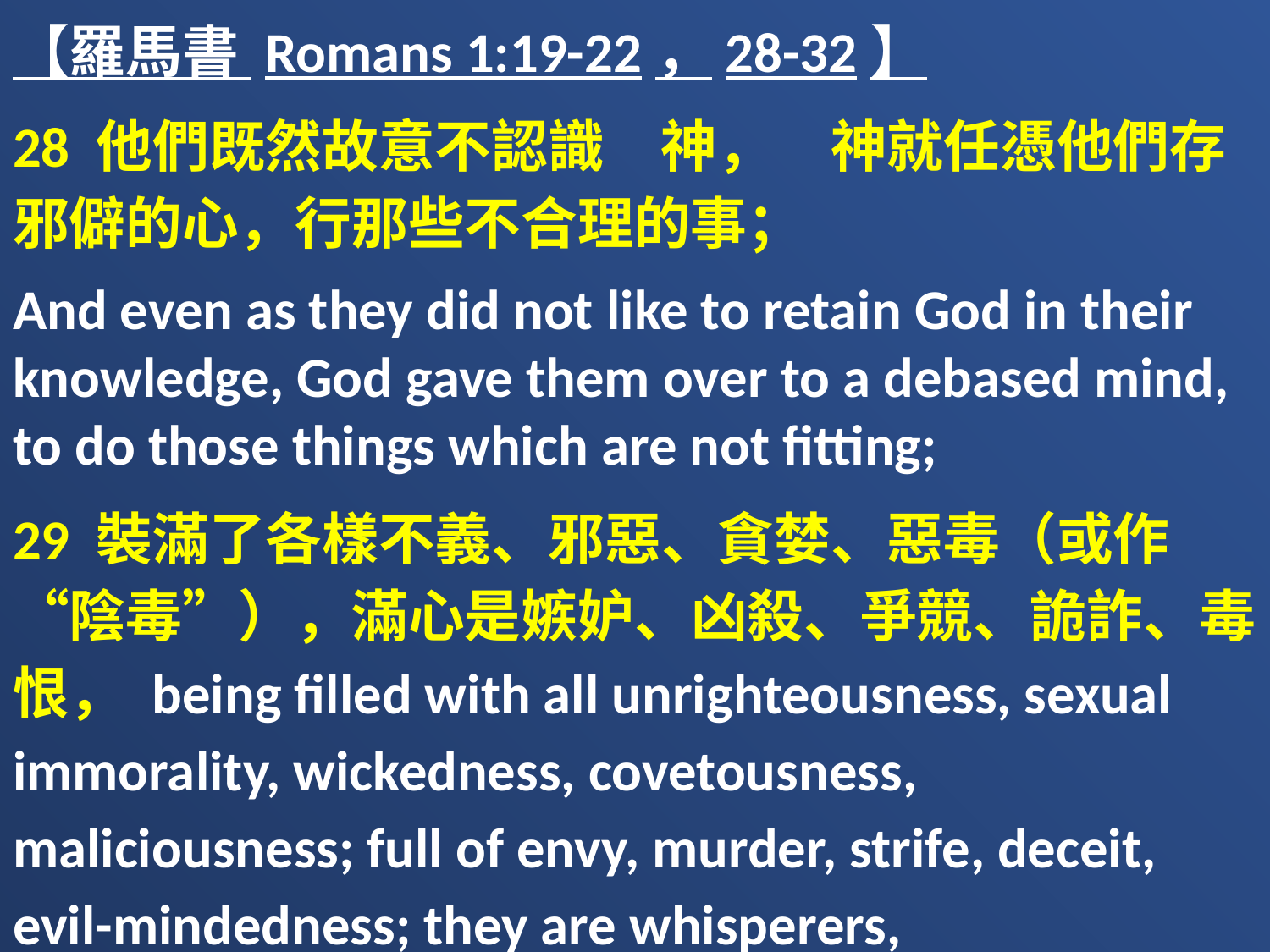

【羅馬書 Romans 1:19-22，28-32】
28 他們既然故意不認識　神，　神就任憑他們存邪僻的心，行那些不合理的事；
And even as they did not like to retain God in their knowledge, God gave them over to a debased mind, to do those things which are not fitting;
29 裝滿了各樣不義、邪惡、貪婪、惡毒（或作“陰毒”），滿心是嫉妒、凶殺、爭競、詭詐、毒恨， being filled with all unrighteousness, sexual immorality, wickedness, covetousness, maliciousness; full of envy, murder, strife, deceit, evil-mindedness; they are whisperers,